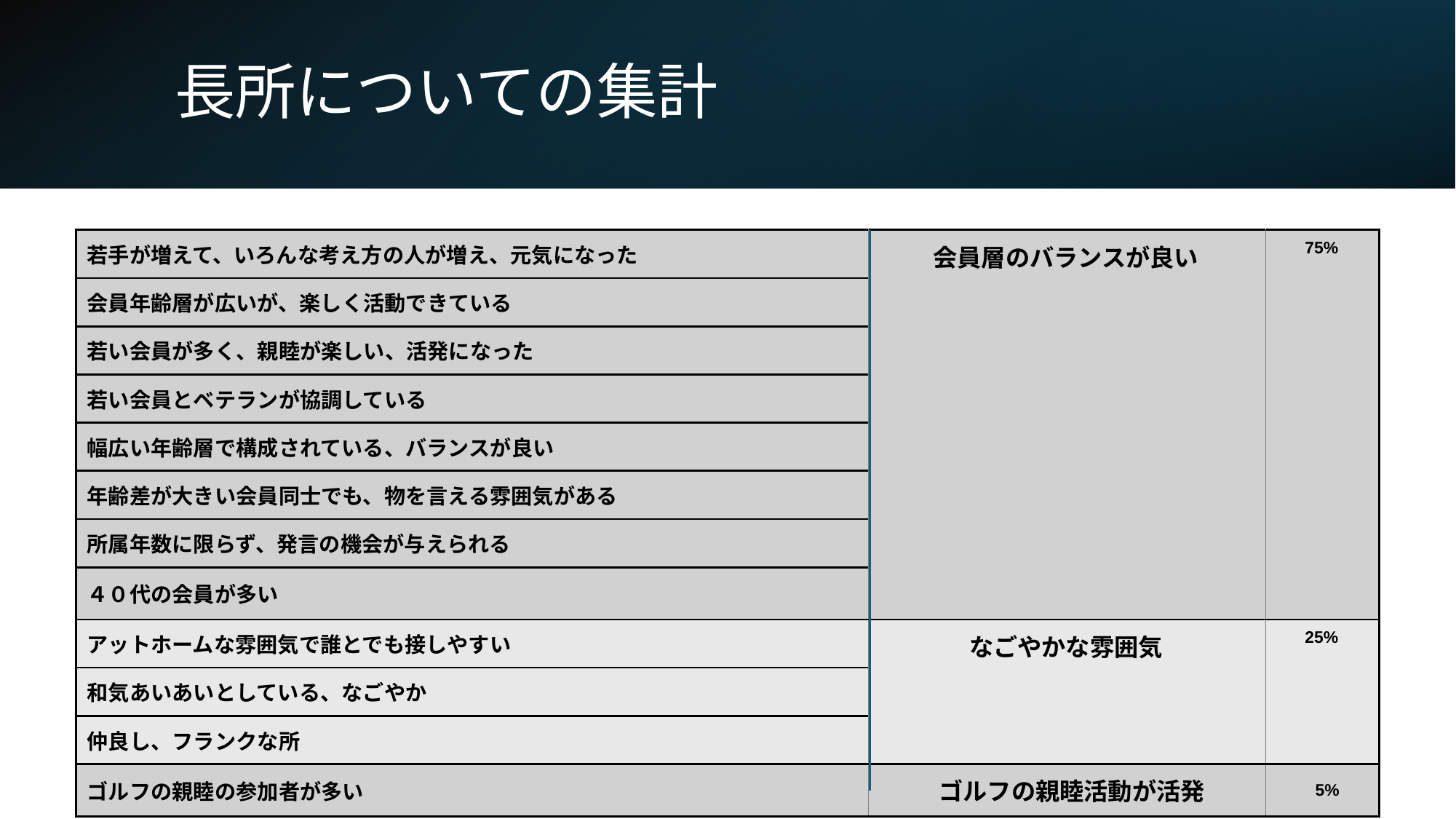

# 長所についての集計
| 若手が増えて、いろんな考え方の人が増え、元気になった | 会員層のバランスが良い | 75% |
| --- | --- | --- |
| 会員年齢層が広いが、楽しく活動できている |  |  |
| 若い会員が多く、親睦が楽しい、活発になった |  |  |
| 若い会員とベテランが協調している |  |  |
| 幅広い年齢層で構成されている、バランスが良い |  |  |
| 年齢差が大きい会員同士でも、物を言える雰囲気がある |  |  |
| 所属年数に限らず、発言の機会が与えられる |  |  |
| ４０代の会員が多い |  |  |
| アットホームな雰囲気で誰とでも接しやすい | なごやかな雰囲気 | 25% |
| 和気あいあいとしている、なごやか |  |  |
| 仲良し、フランクな所 |  |  |
| ゴルフの親睦の参加者が多い | ゴルフの親睦活動が活発 | 5% |